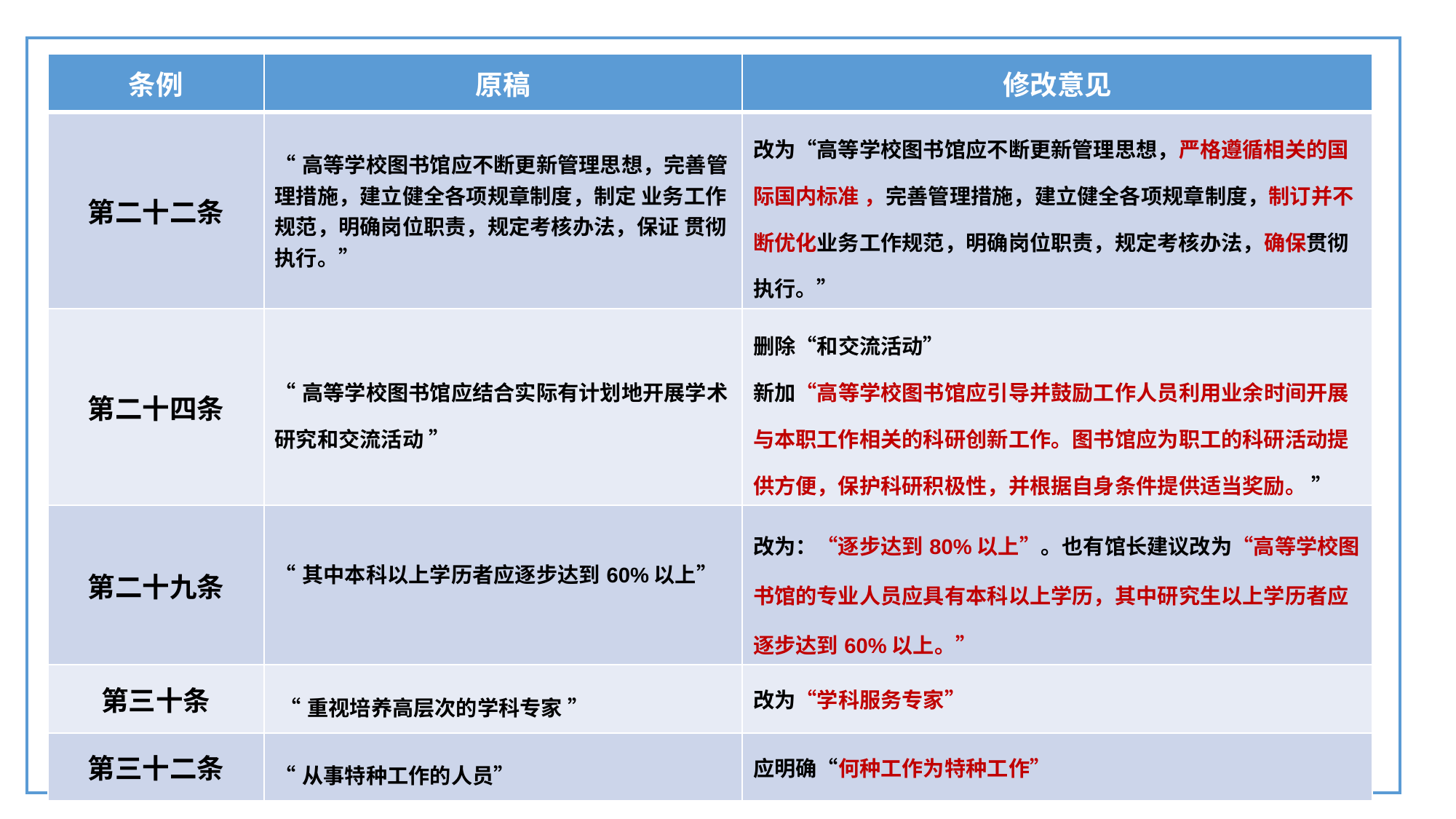

| 条例 | 原稿 | 修改意见 |
| --- | --- | --- |
| 第二十二条 | “高等学校图书馆应不断更新管理思想，完善管理措施，建立健全各项规章制度，制定 业务工作规范，明确岗位职责，规定考核办法，保证 贯彻执行。” | 改为“高等学校图书馆应不断更新管理思想，严格遵循相关的国际国内标准 ，完善管理措施，建立健全各项规章制度，制订并不断优化业务工作规范，明确岗位职责，规定考核办法，确保贯彻执行。” |
| 第二十四条 | “高等学校图书馆应结合实际有计划地开展学术研究和交流活动 ” | 删除“和交流活动” 新加“高等学校图书馆应引导并鼓励工作人员利用业余时间开展与本职工作相关的科研创新工作。图书馆应为职工的科研活动提供方便，保护科研积极性，并根据自身条件提供适当奖励。 ” |
| 第二十九条 | “其中本科以上学历者应逐步达到60%以上” | 改为：“逐步达到80%以上”。也有馆长建议改为“高等学校图书馆的专业人员应具有本科以上学历，其中研究生以上学历者应逐步达到60%以上。” |
| 第三十条 | “重视培养高层次的学科专家 ” | 改为“学科服务专家” |
| 第三十二条 | “从事特种工作的人员” | 应明确“何种工作为特种工作” |